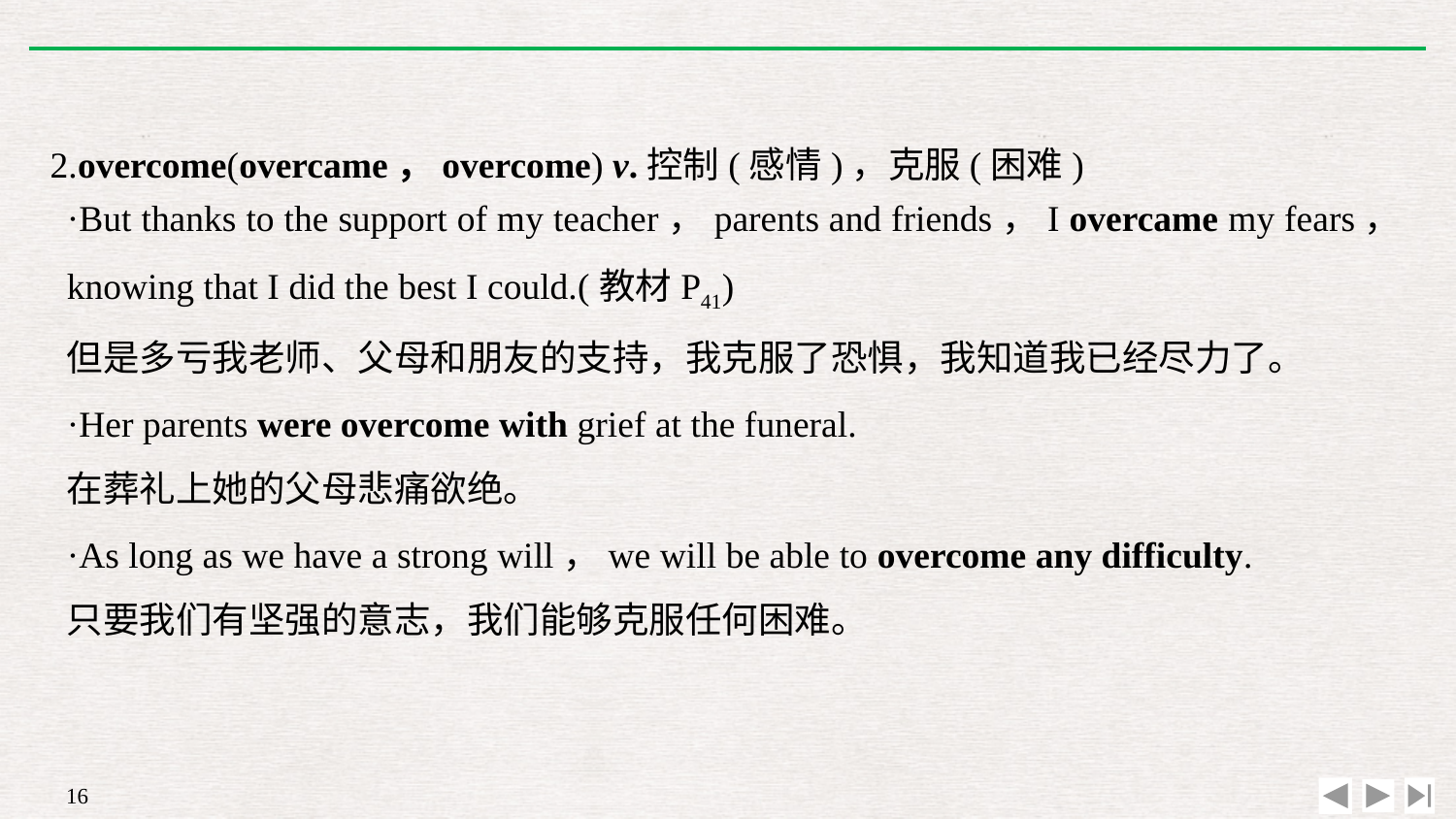

2.overcome(overcame，overcome) v.控制(感情)，克服(困难)
·But thanks to the support of my teacher，parents and friends，I overcame my fears，knowing that I did the best I could.(教材P41)
但是多亏我老师、父母和朋友的支持，我克服了恐惧，我知道我已经尽力了。
·Her parents were overcome with grief at the funeral.
在葬礼上她的父母悲痛欲绝。
·As long as we have a strong will，we will be able to overcome any difficulty.
只要我们有坚强的意志，我们能够克服任何困难。